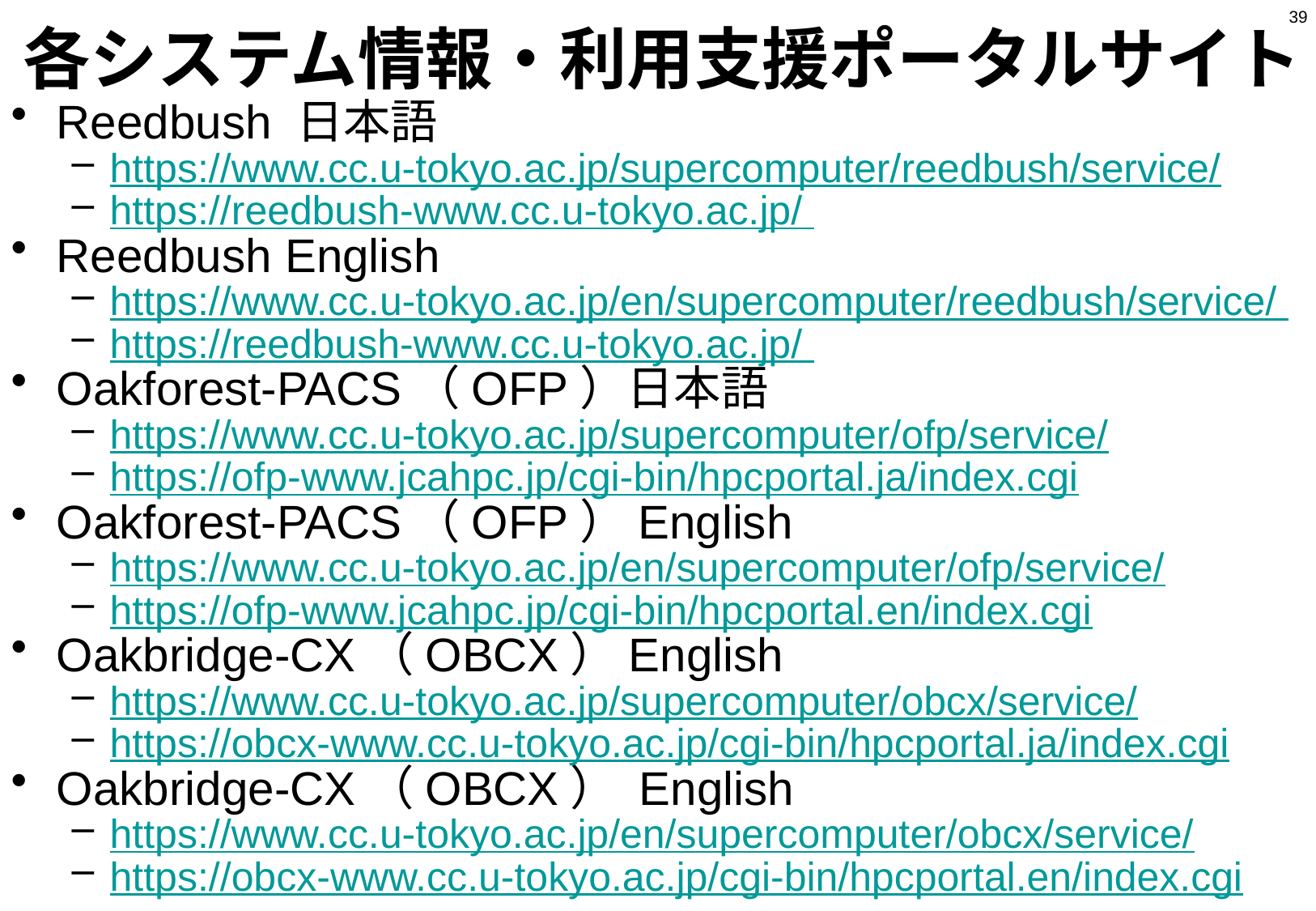

39
# 各システム情報・利用支援ポータルサイト
Reedbush 日本語
https://www.cc.u-tokyo.ac.jp/supercomputer/reedbush/service/
https://reedbush-www.cc.u-tokyo.ac.jp/
Reedbush English
https://www.cc.u-tokyo.ac.jp/en/supercomputer/reedbush/service/
https://reedbush-www.cc.u-tokyo.ac.jp/
Oakforest-PACS（OFP）日本語
https://www.cc.u-tokyo.ac.jp/supercomputer/ofp/service/
https://ofp-www.jcahpc.jp/cgi-bin/hpcportal.ja/index.cgi
Oakforest-PACS（OFP）English
https://www.cc.u-tokyo.ac.jp/en/supercomputer/ofp/service/
https://ofp-www.jcahpc.jp/cgi-bin/hpcportal.en/index.cgi
Oakbridge-CX（OBCX）English
https://www.cc.u-tokyo.ac.jp/supercomputer/obcx/service/
https://obcx-www.cc.u-tokyo.ac.jp/cgi-bin/hpcportal.ja/index.cgi
Oakbridge-CX（OBCX） English
https://www.cc.u-tokyo.ac.jp/en/supercomputer/obcx/service/
https://obcx-www.cc.u-tokyo.ac.jp/cgi-bin/hpcportal.en/index.cgi